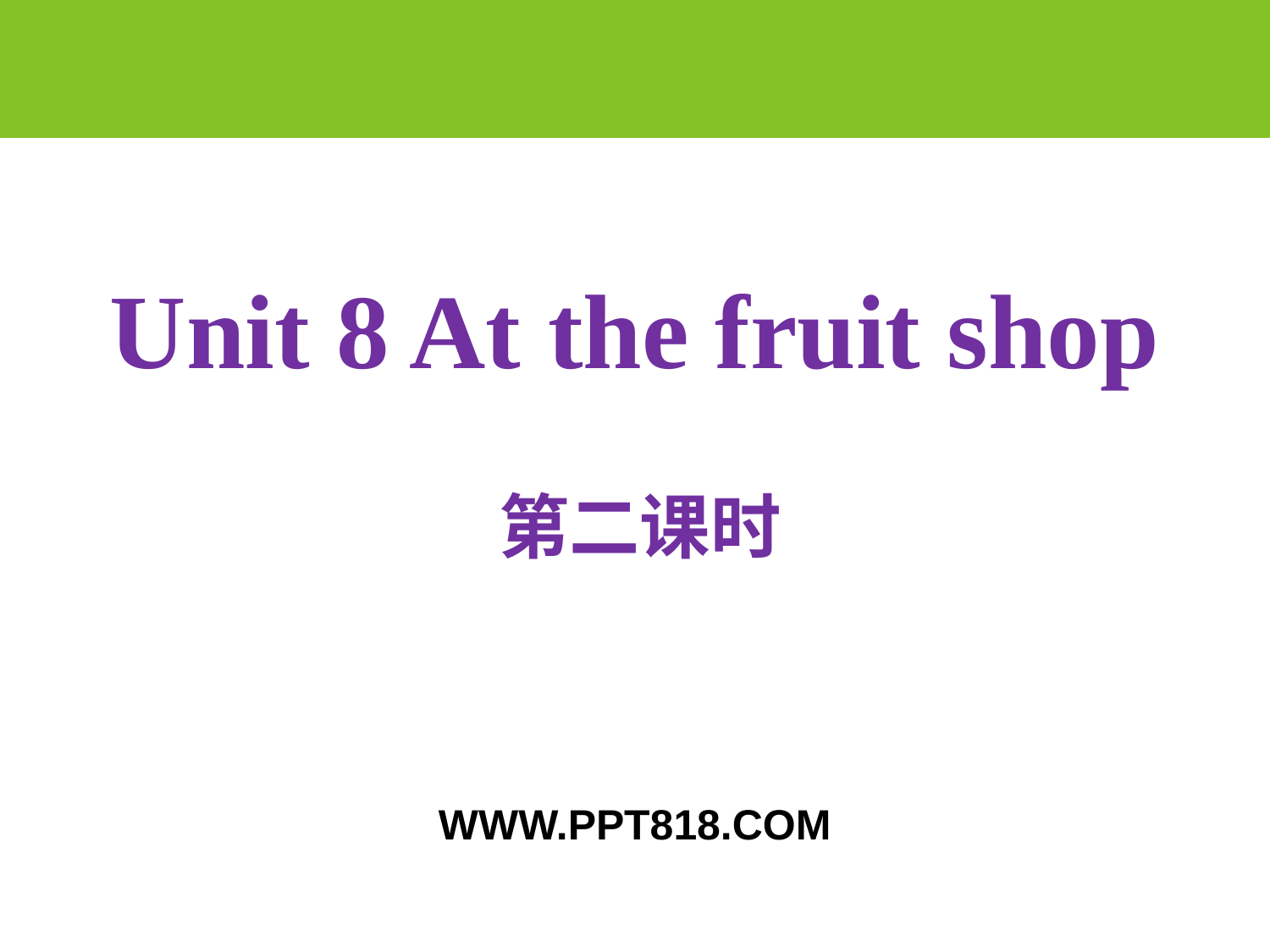

Unit 8 At the fruit shop
第二课时
WWW.PPT818.COM